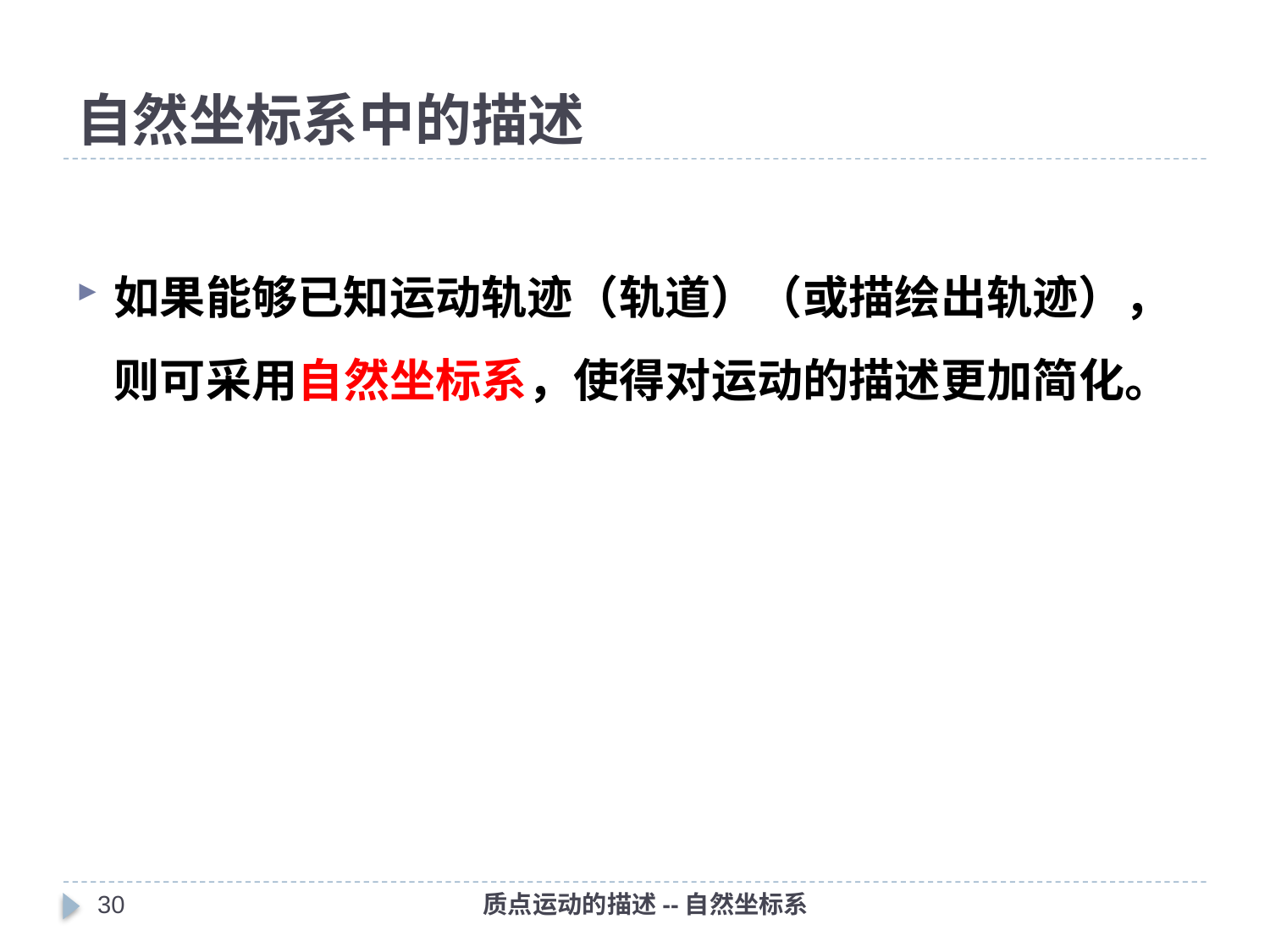

# 自然坐标系中的描述

如果能够已知运动轨迹（轨道）（或描绘出轨迹），则可采用自然坐标系，使得对运动的描述更加简化。
30
质点运动的描述--自然坐标系